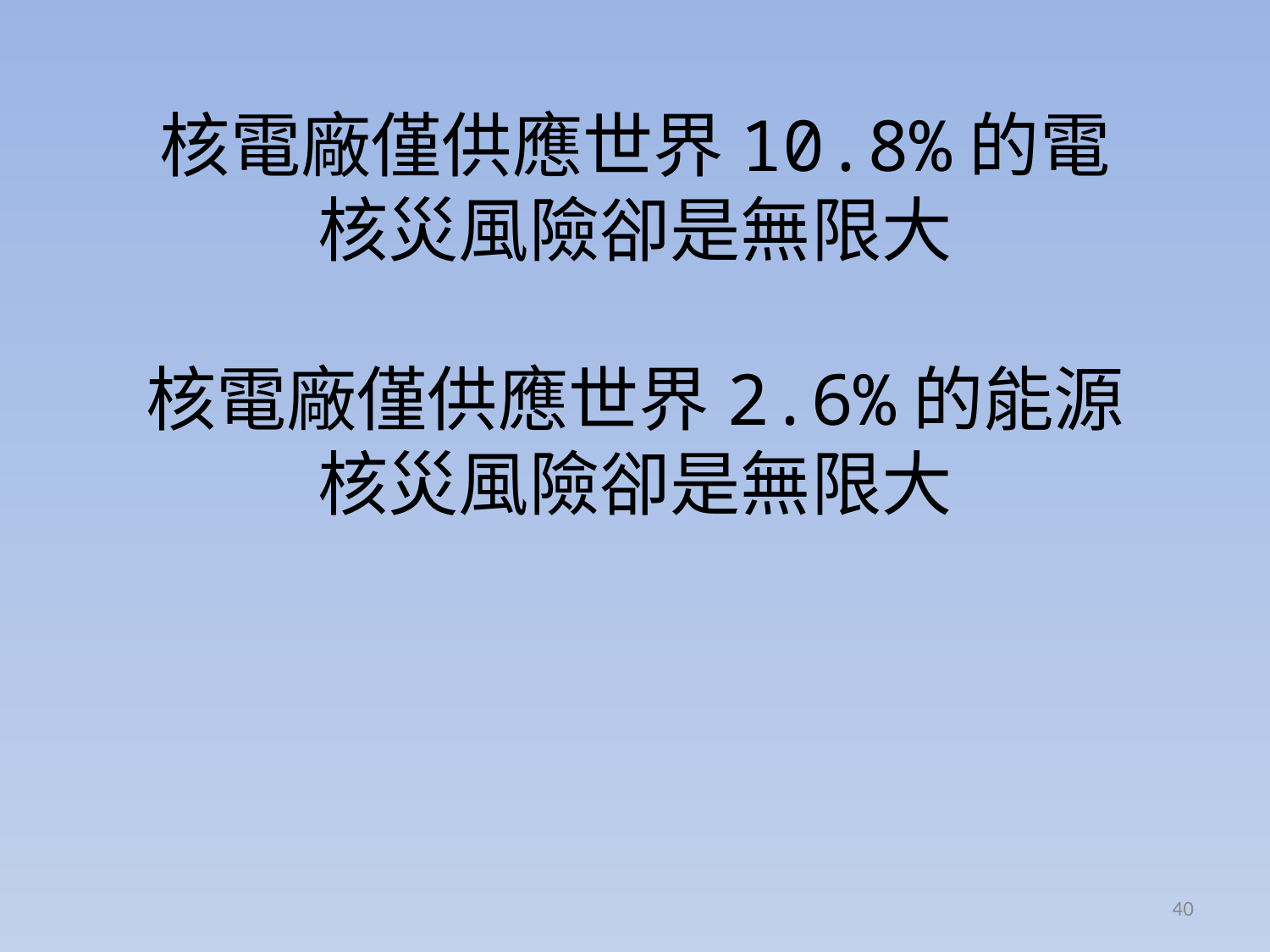

# 核電廠僅供應世界10.8%的電 核災風險卻是無限大 核電廠僅供應世界2.6%的能源 核災風險卻是無限大
40